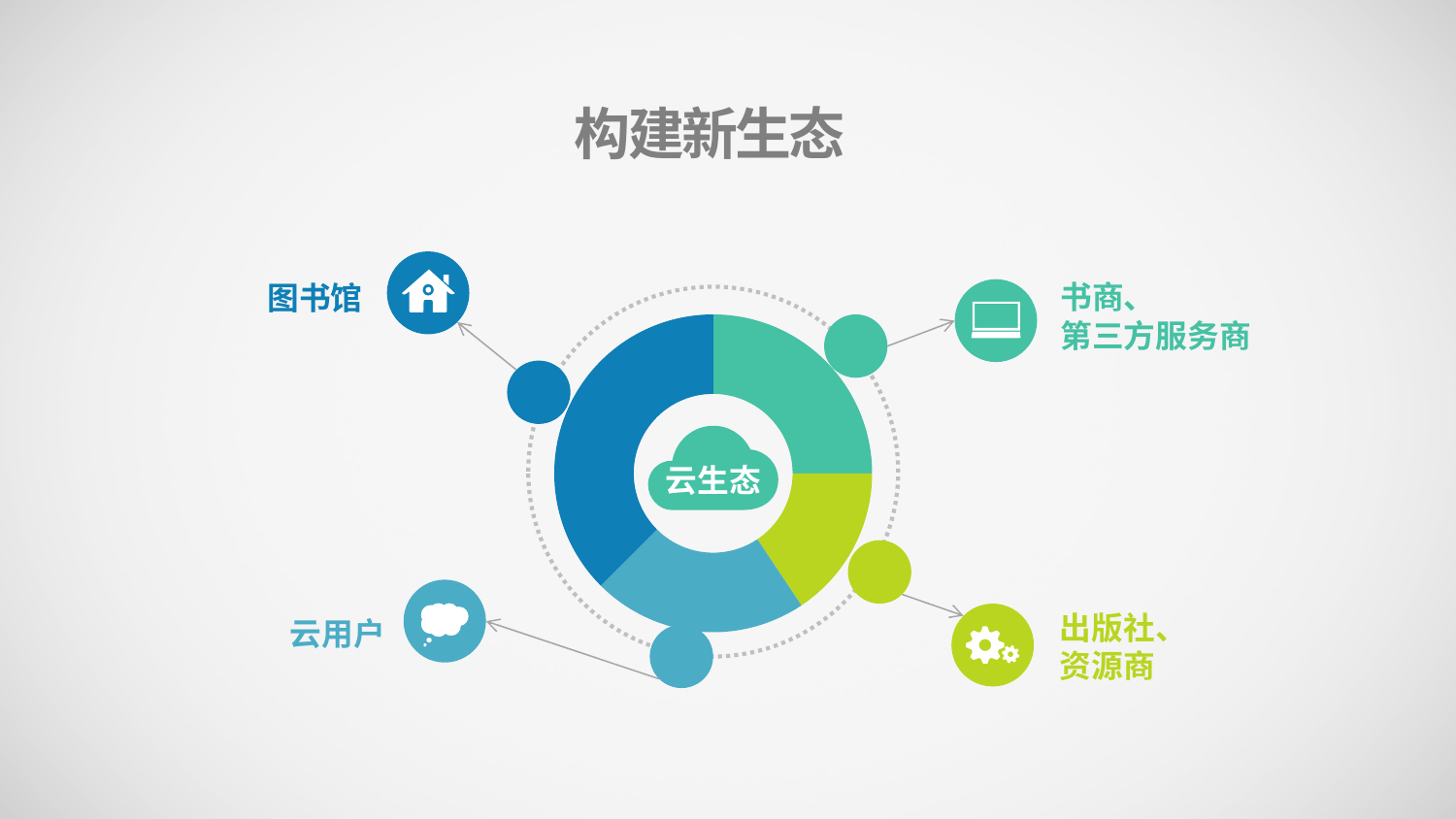

构建新生态
图书馆

书商、
第三方服务商

### Chart

| Category | Sales |
|---|---|
| 1st Qtr | 8.0 |
| 2nd Qtr | 5.0 |
| 3rd Qtr | 7.0 |
| 4th Qtr | 12.0 |

云生态

云用户

出版社、
资源商